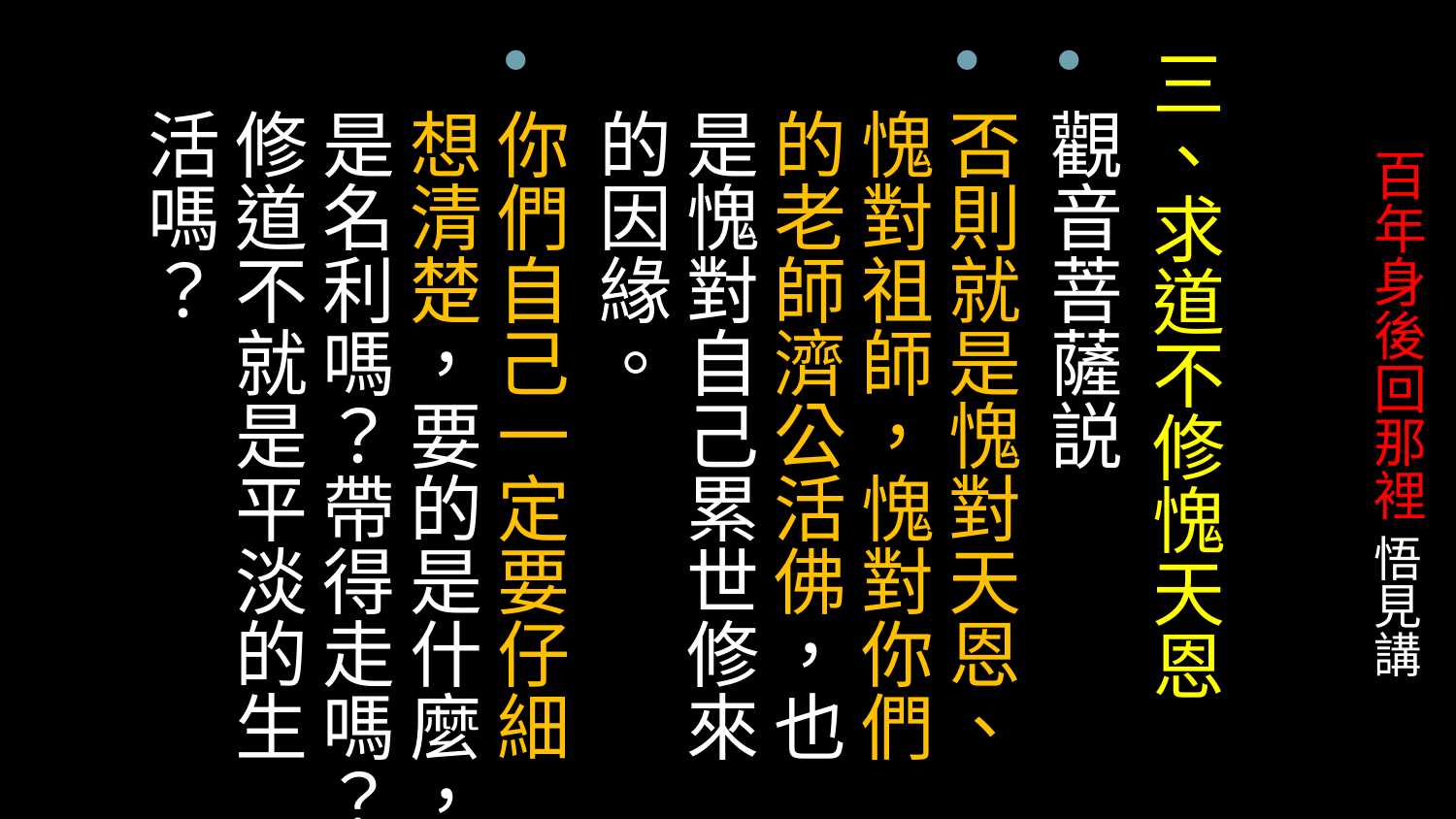

三、求道不修愧天恩
觀音菩薩説
否則就是愧對天恩、愧對祖師，愧對你們的老師濟公活佛，也是愧對自己累世修來的因緣。
你們自己一定要仔細想清楚，要的是什麼，是名利嗎？帶得走嗎？修道不就是平淡的生活嗎？

# 百年身後回那裡 悟見講